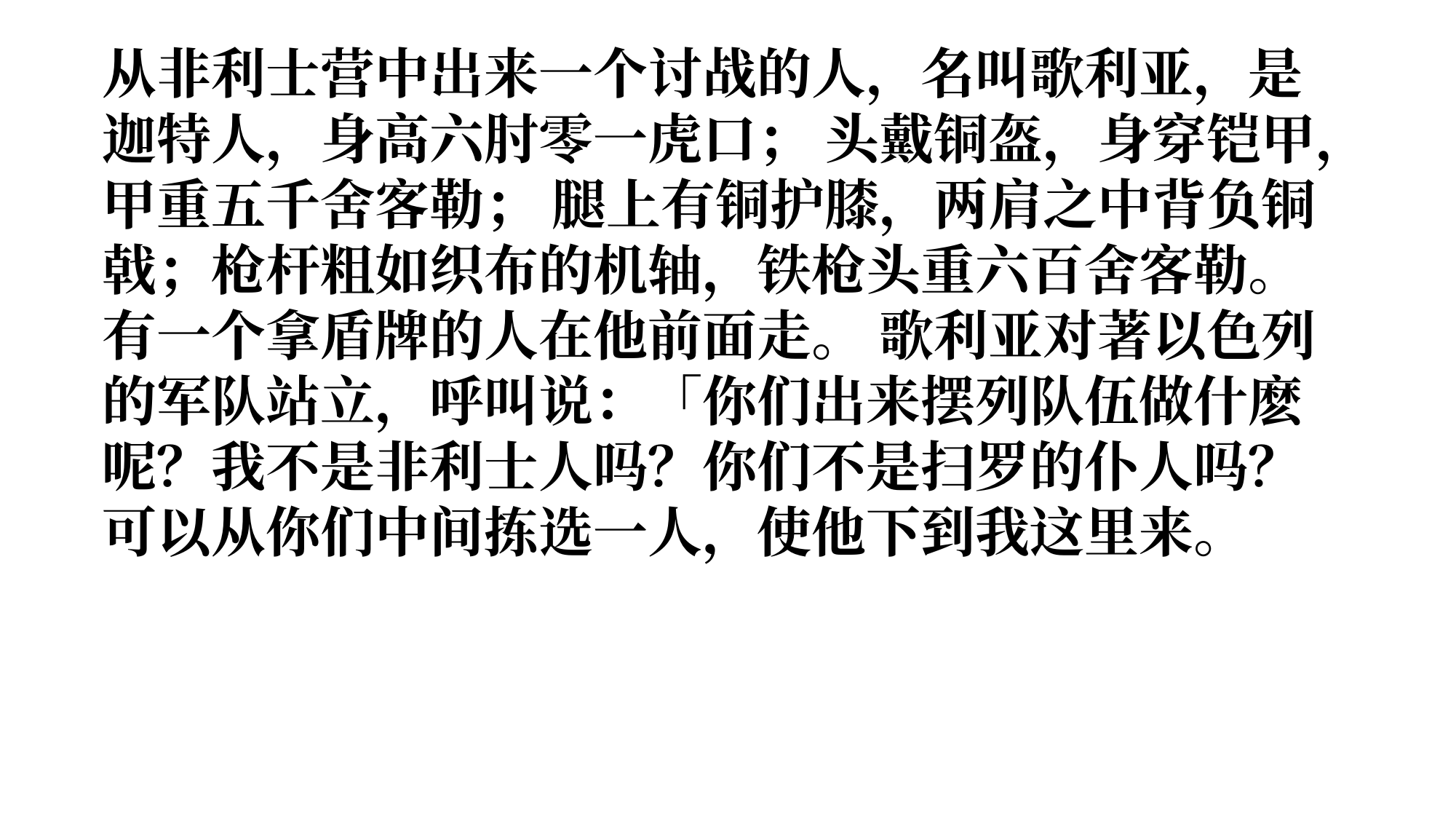

从非利士营中出来一个讨战的人，名叫歌利亚，是迦特人，身高六肘零一虎口； 头戴铜盔，身穿铠甲，甲重五千舍客勒； 腿上有铜护膝，两肩之中背负铜戟；枪杆粗如织布的机轴，铁枪头重六百舍客勒。有一个拿盾牌的人在他前面走。 歌利亚对著以色列的军队站立，呼叫说：「你们出来摆列队伍做什麽呢？我不是非利士人吗？你们不是扫罗的仆人吗？可以从你们中间拣选一人，使他下到我这里来。